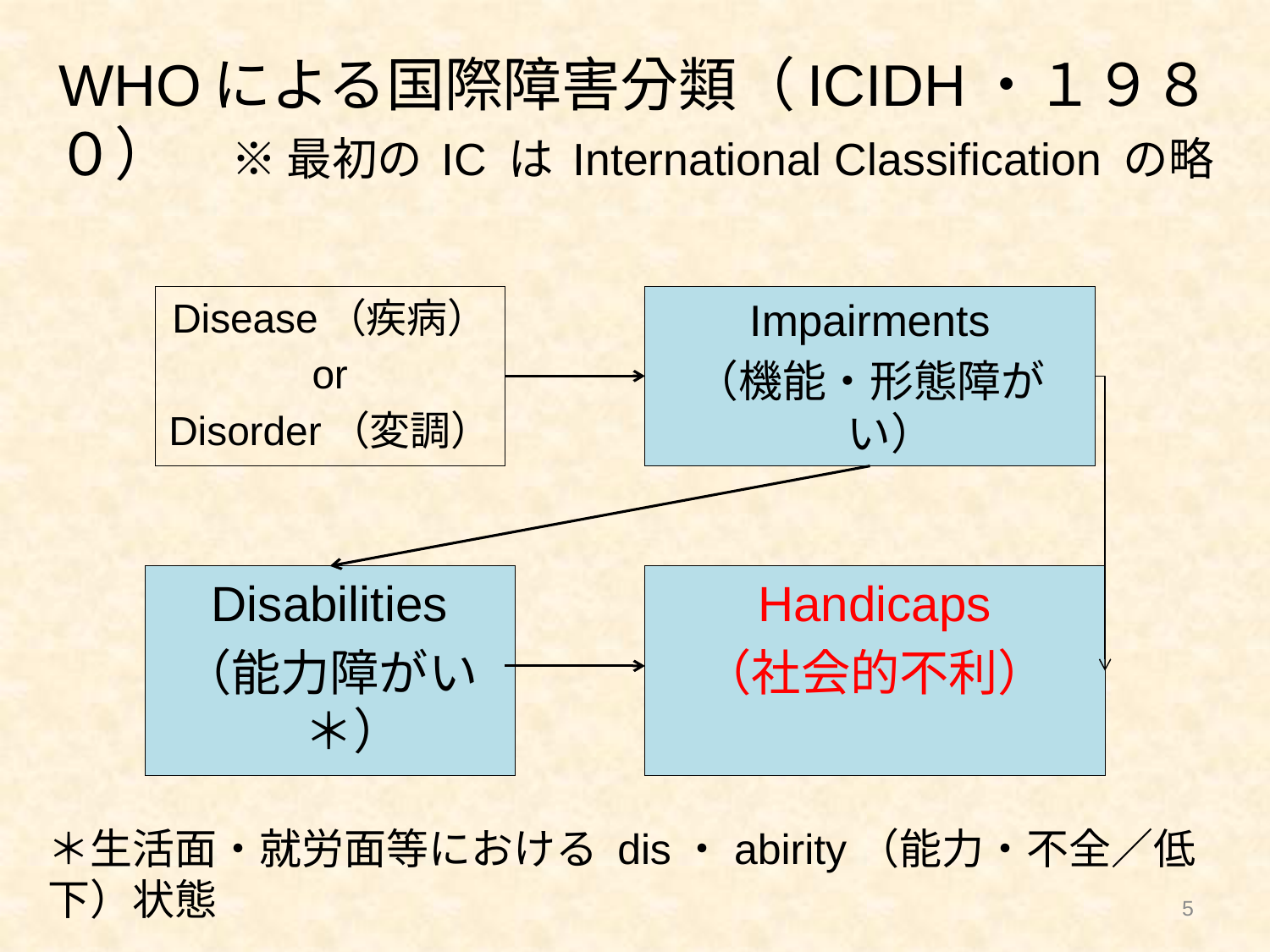

# WHOによる国際障害分類（ICIDH・１９８０）　※ 最初の IC は International Classification の略

Disease（疾病）
or
Disorder（変調）

Impairments
（機能・形態障がい）
Disabilities
（能力障がい＊）
Handicaps
（社会的不利）
＊生活面・就労面等における dis・abirity（能力・不全／低下）状態

5